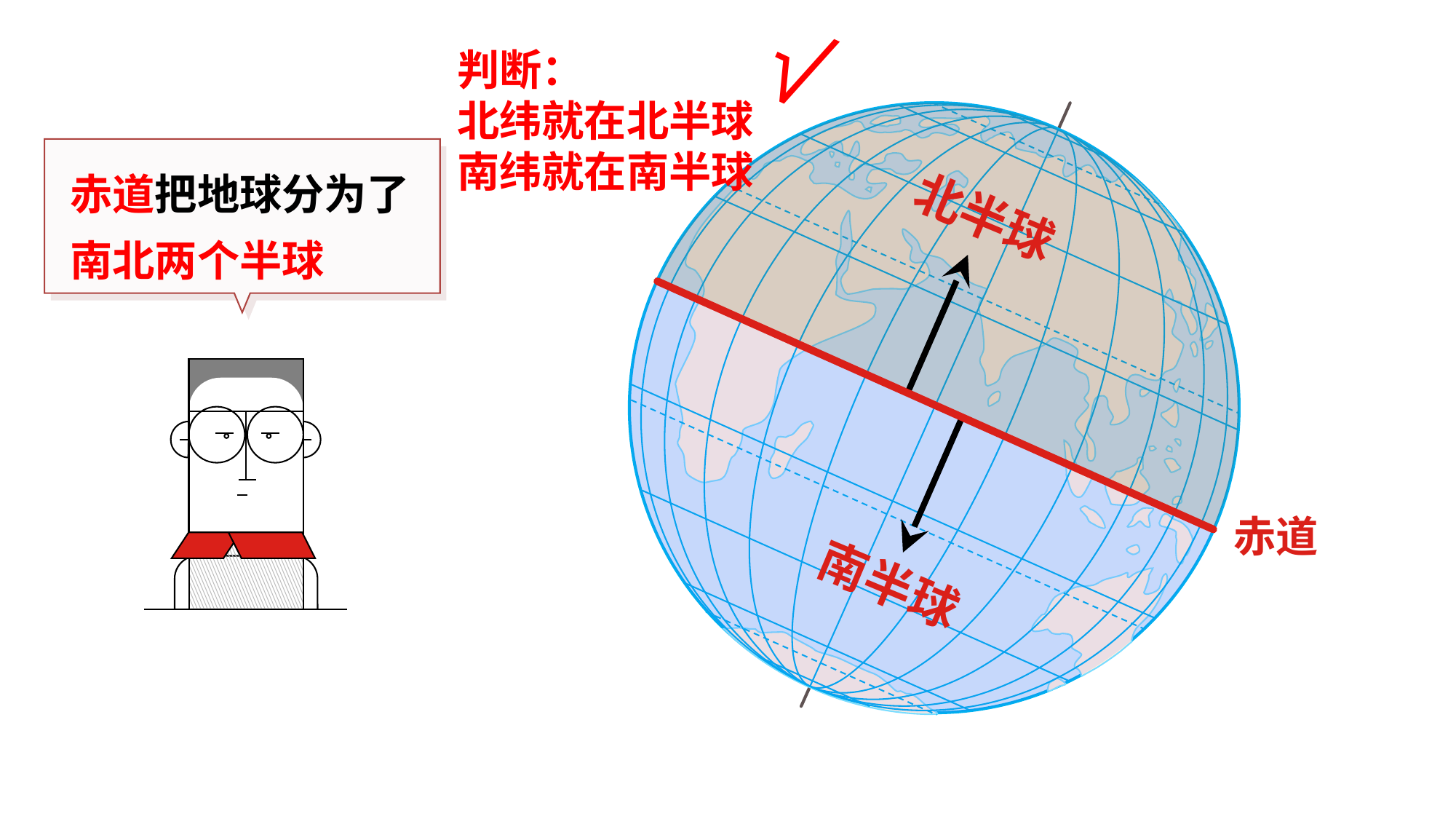

√
判断：
北纬就在北半球
南纬就在南半球

赤道把地球分为了南北两个半球

北半球

赤道

南半球